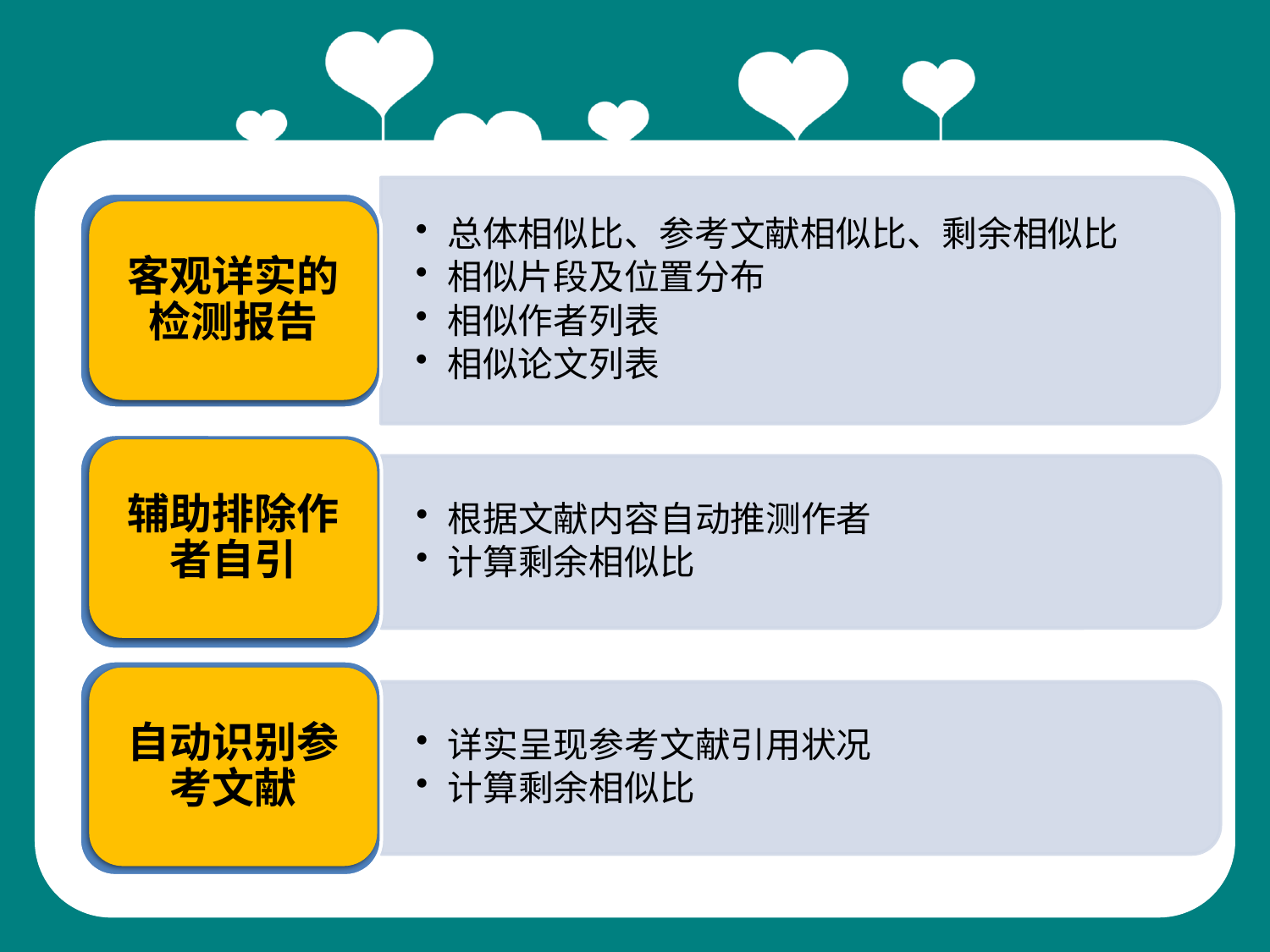

总体相似比、参考文献相似比、剩余相似比
相似片段及位置分布
相似作者列表
相似论文列表
客观详实的检测报告
根据文献内容自动推测作者
计算剩余相似比
辅助排除作者自引
详实呈现参考文献引用状况
计算剩余相似比
自动识别参考文献
客观详实的检测报告

辅助排除作者自引

自动识别参考文献